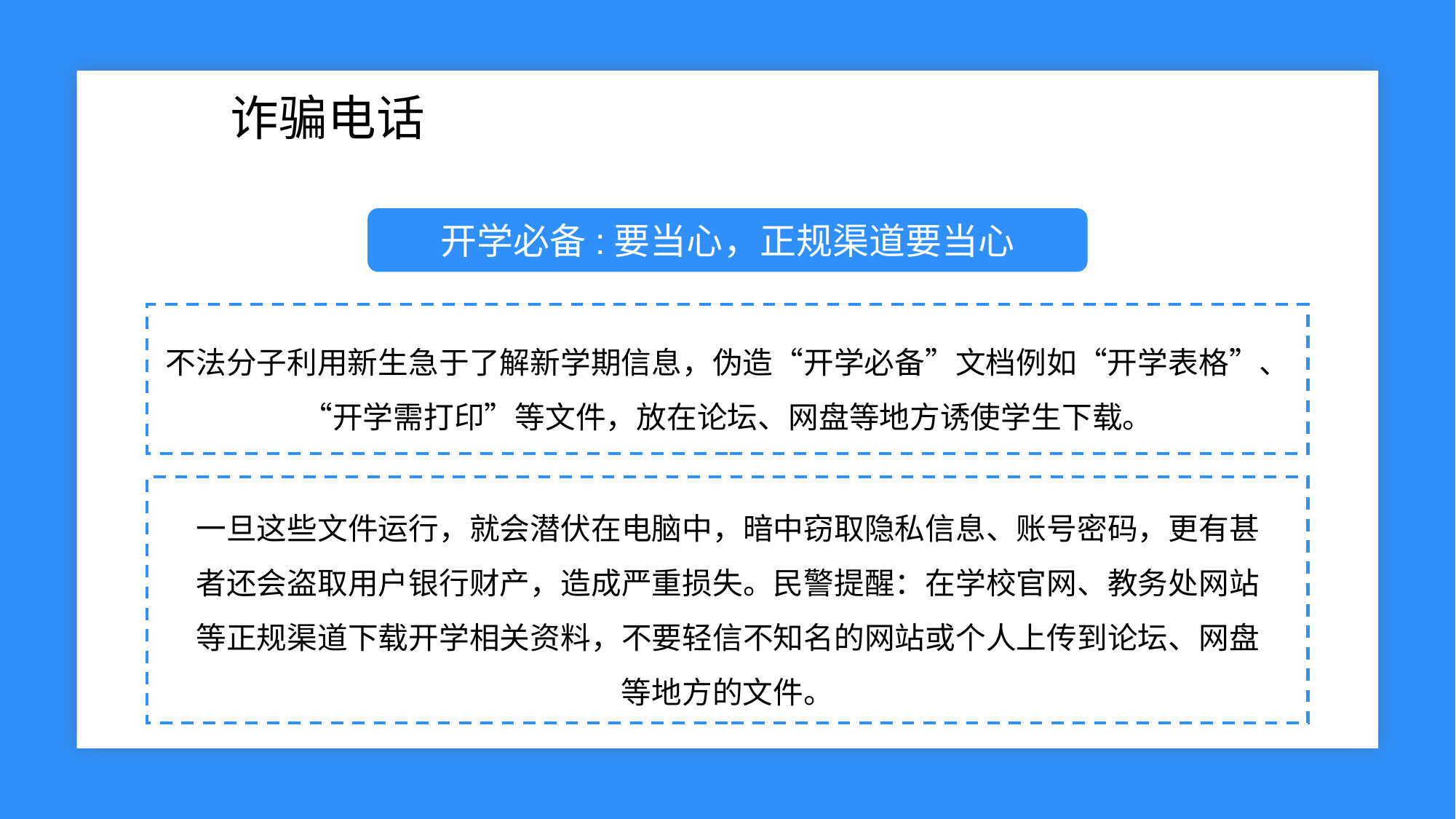

诈骗电话
开学必备:要当心，正规渠道要当心

不法分子利用新生急于了解新学期信息，伪造“开学必备”文档例如“开学表格”、“开学需打印”等文件，放在论坛、网盘等地方诱使学生下载。

一旦这些文件运行，就会潜伏在电脑中，暗中窃取隐私信息、账号密码，更有甚者还会盗取用户银行财产，造成严重损失。民警提醒：在学校官网、教务处网站等正规渠道下载开学相关资料，不要轻信不知名的网站或个人上传到论坛、网盘等地方的文件。